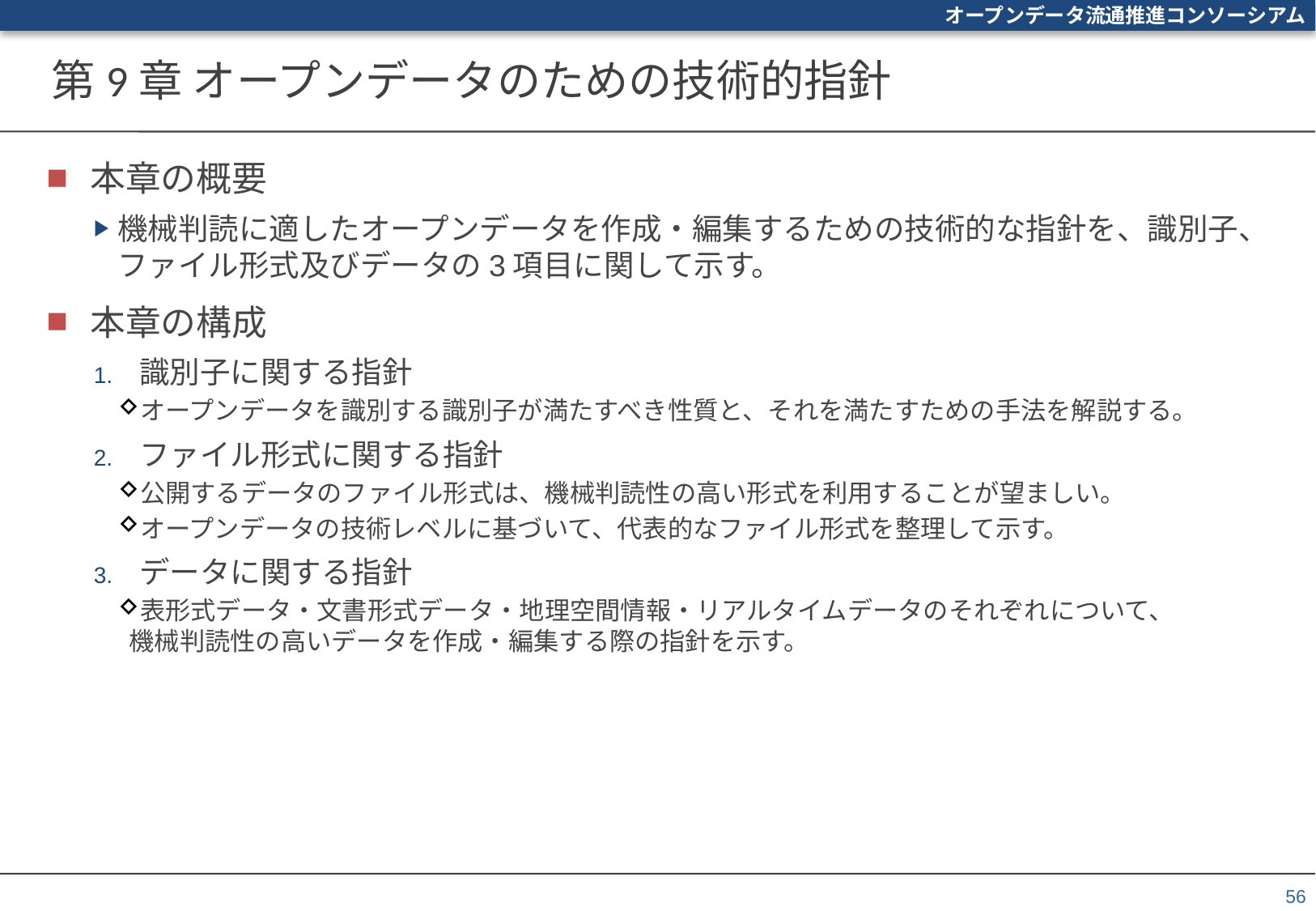

# 第9章 オープンデータのための技術的指針
本章の概要
機械判読に適したオープンデータを作成・編集するための技術的な指針を、識別子、ファイル形式及びデータの3項目に関して示す。
本章の構成
識別子に関する指針
オープンデータを識別する識別子が満たすべき性質と、それを満たすための手法を解説する。
ファイル形式に関する指針
公開するデータのファイル形式は、機械判読性の高い形式を利用することが望ましい。
オープンデータの技術レベルに基づいて、代表的なファイル形式を整理して示す。
データに関する指針
表形式データ・文書形式データ・地理空間情報・リアルタイムデータのそれぞれについて、
機械判読性の高いデータを作成・編集する際の指針を示す。

56